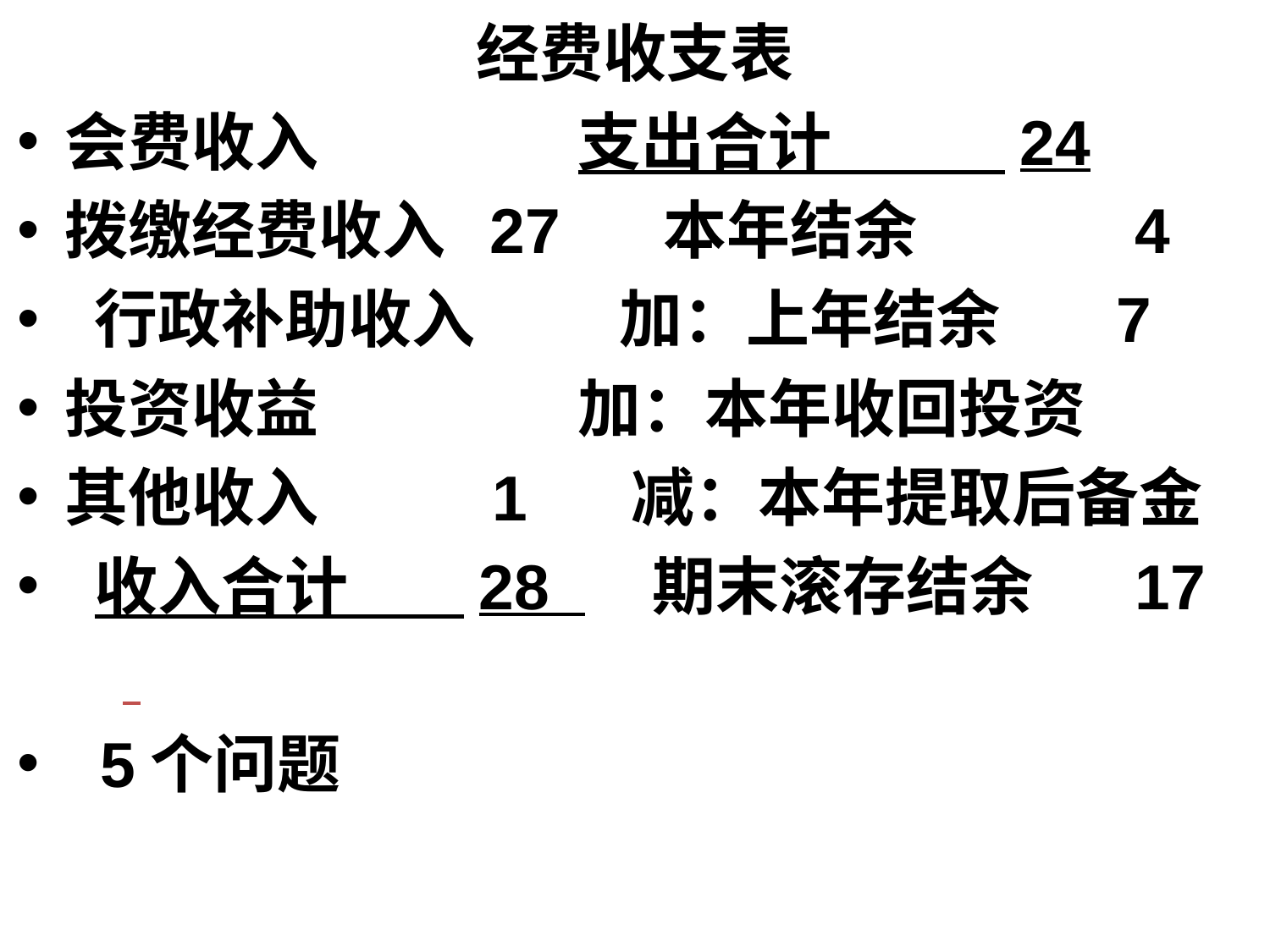

经费收支表
会费收入                  支出合计            24
拨缴经费收入  27     本年结余              4
 行政补助收入          加：上年结余       7
投资收益                  加：本年收回投资
其他收入           1     减：本年提取后备金
 收入合计        28     期末滚存结余      17

  5个问题

#